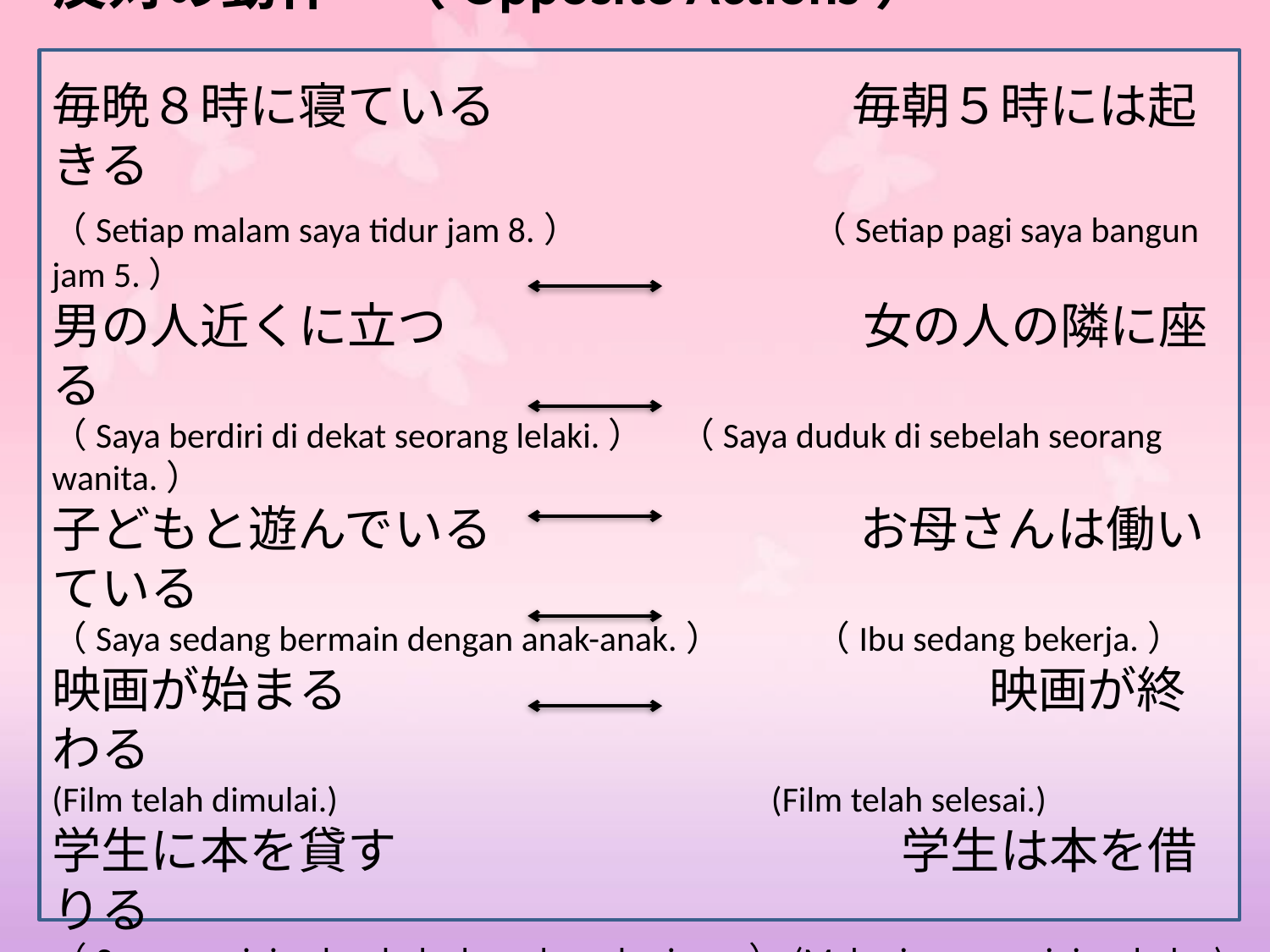

反対の動作　（Opposite Actions）

毎晩８時に寝ている　　　　　　　 毎朝５時には起きる
（Setiap malam saya tidur jam 8.）　　　　　（Setiap pagi saya bangun jam 5.）
男の人近くに立つ　　　　　　　　  女の人の隣に座る
（Saya berdiri di dekat seorang lelaki.）　（Saya duduk di sebelah seorang wanita.）
子どもと遊んでいる　　　　　　　  お母さんは働いている
（Saya sedang bermain dengan anak-anak.）            （Ibu sedang bekerja.）
映画が始まる　　　　　　　　　　　　　映画が終わる
(Film telah dimulai.)                                                      (Film telah selesai.)
学生に本を貸す　　　　　　　　　　 学生は本を借りる
（Saya meminjamkan buku kepada mahasiswa.）(Mahasiswa meminjam buku.)